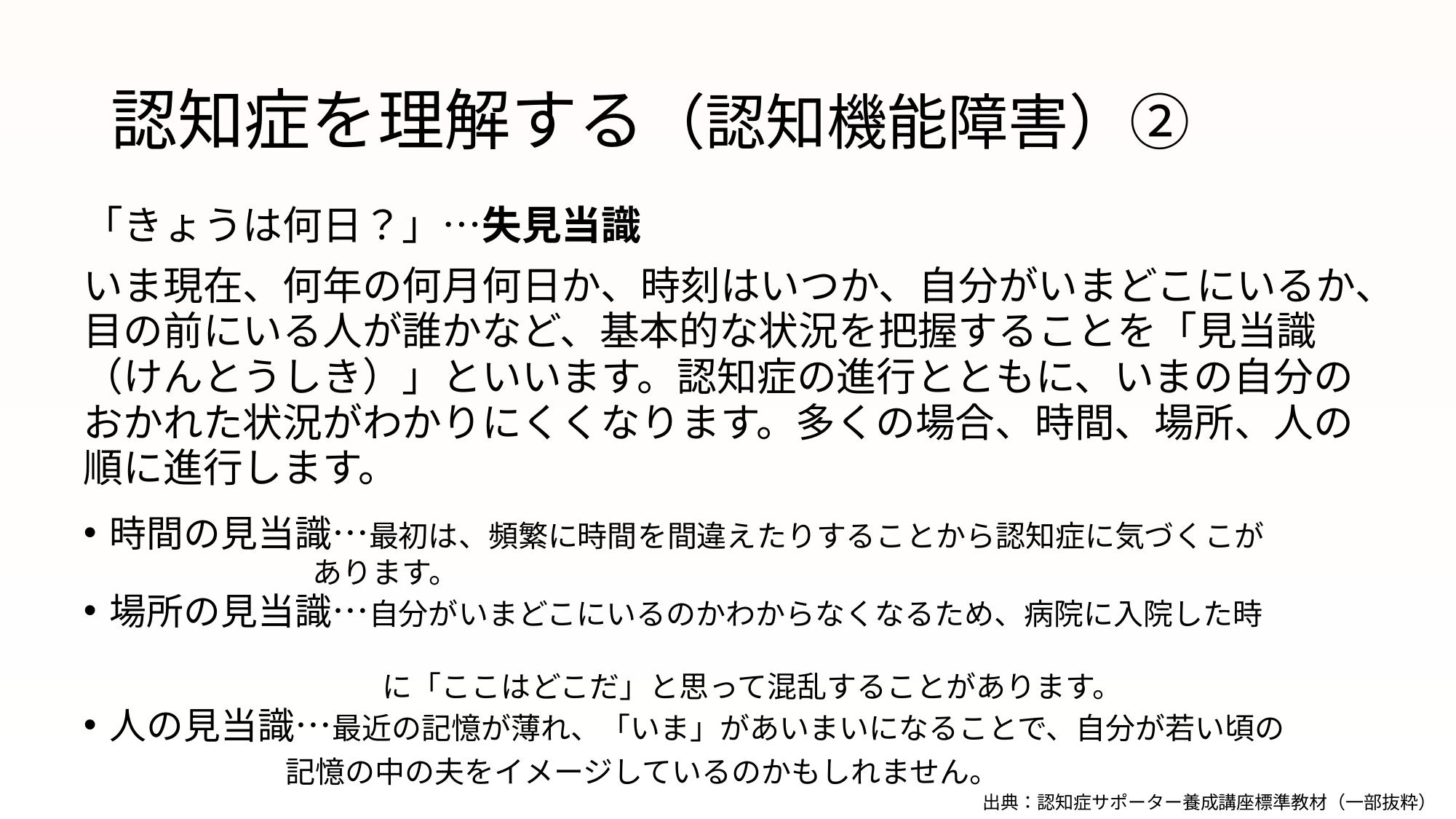

# 認知症を理解する（認知機能障害）②
「きょうは何日？」…失見当識
いま現在、何年の何月何日か、時刻はいつか、自分がいまどこにいるか、目の前にいる人が誰かなど、基本的な状況を把握することを「見当識（けんとうしき）」といいます。認知症の進行とともに、いまの自分のおかれた状況がわかりにくくなります。多くの場合、時間、場所、人の順に進行します。

時間の見当識…最初は、頻繁に時間を間違えたりすることから認知症に気づくこが
                                 あります。
場所の見当識…自分がいまどこにいるのかわからなくなるため、病院に入院した時
　　　　　　　　　　に「ここはどこだ」と思って混乱することがあります。
人の見当識…最近の記憶が薄れ、「いま」があいまいになることで、自分が若い頃の
                             記憶の中の夫をイメージしているのかもしれません。
出典：認知症サポーター養成講座標準教材（一部抜粋）